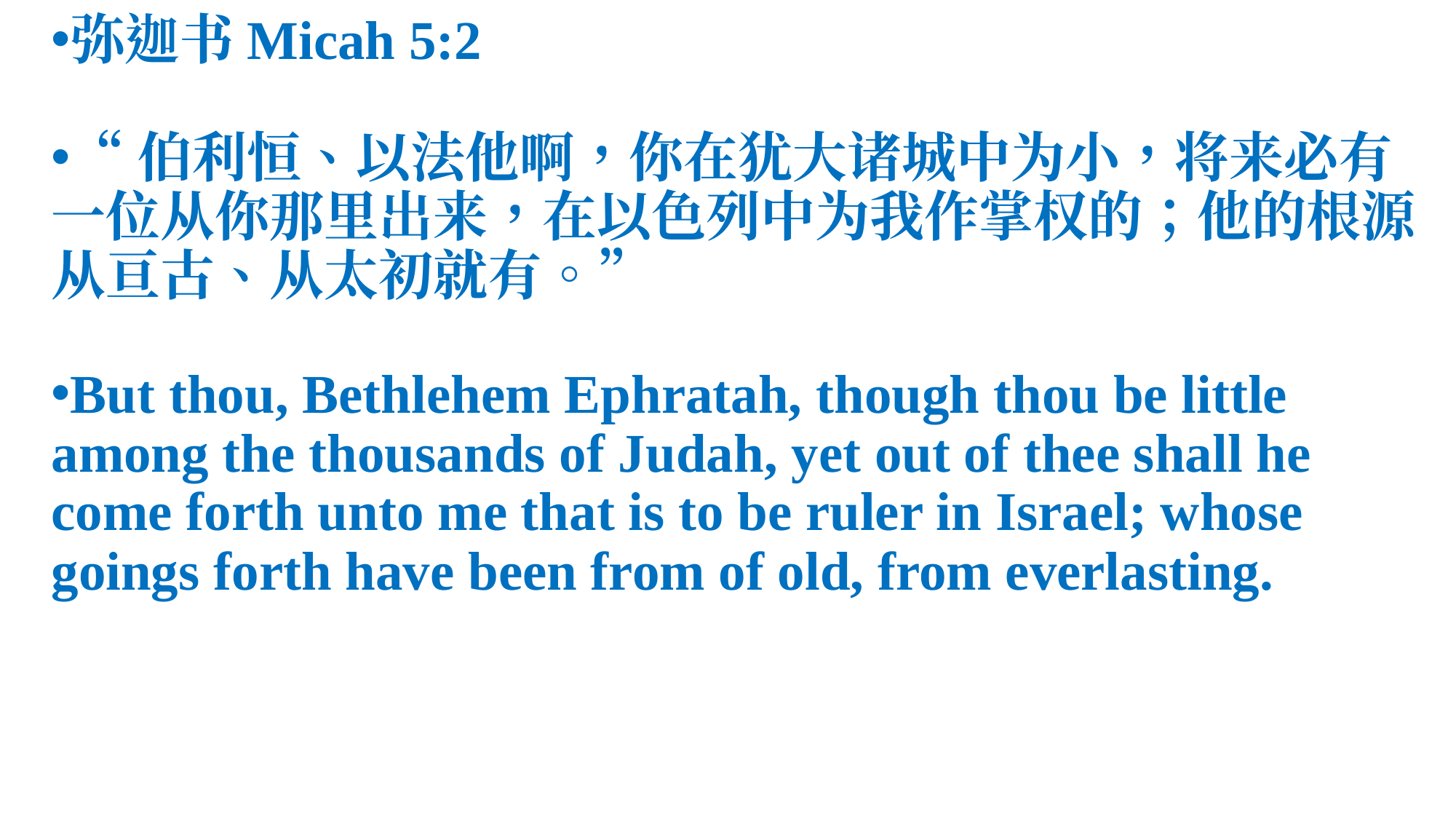

弥迦书Micah 5:2

“伯利恒、以法他啊，你在犹大诸城中为小，将来必有一位从你那里出来，在以色列中为我作掌权的；他的根源从亘古、从太初就有。”

But thou, Bethlehem Ephratah, though thou be little among the thousands of Judah, yet out of thee shall he come forth unto me that is to be ruler in Israel; whose goings forth have been from of old, from everlasting.